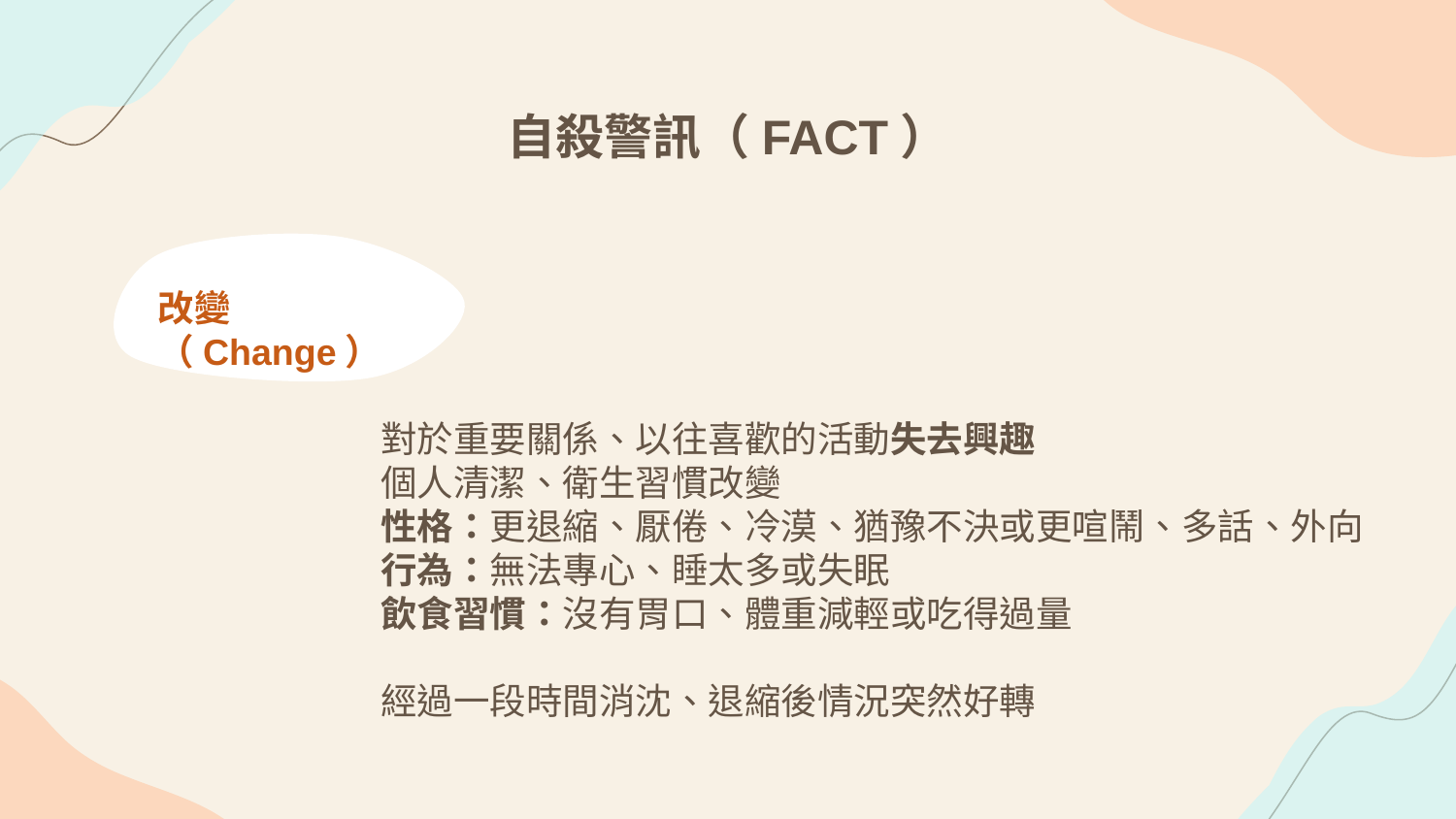

# 自殺警訊（FACT）

改變（Change）
對於重要關係、以往喜歡的活動失去興趣
個人清潔、衛生習慣改變
性格：更退縮、厭倦、冷漠、猶豫不決或更喧鬧、多話、外向
行為：無法專心、睡太多或失眠
飲食習慣：沒有胃口、體重減輕或吃得過量

經過一段時間消沈、退縮後情況突然好轉